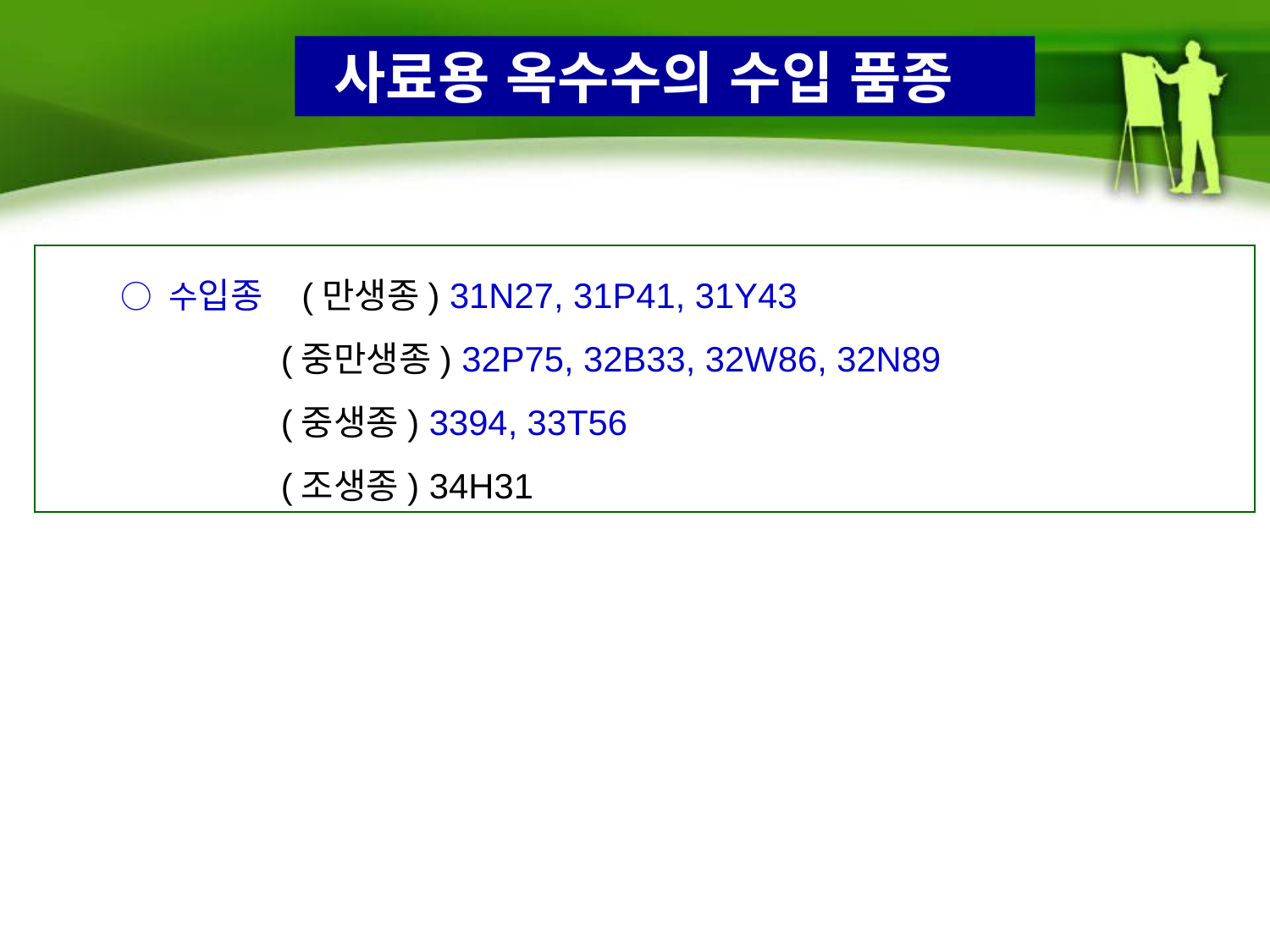

사료용 옥수수의 수입 품종
        ○ 수입종   (만생종) 31N27, 31P41, 31Y43
                        (중만생종) 32P75, 32B33, 32W86, 32N89
                        (중생종) 3394, 33T56
                        (조생종) 34H31